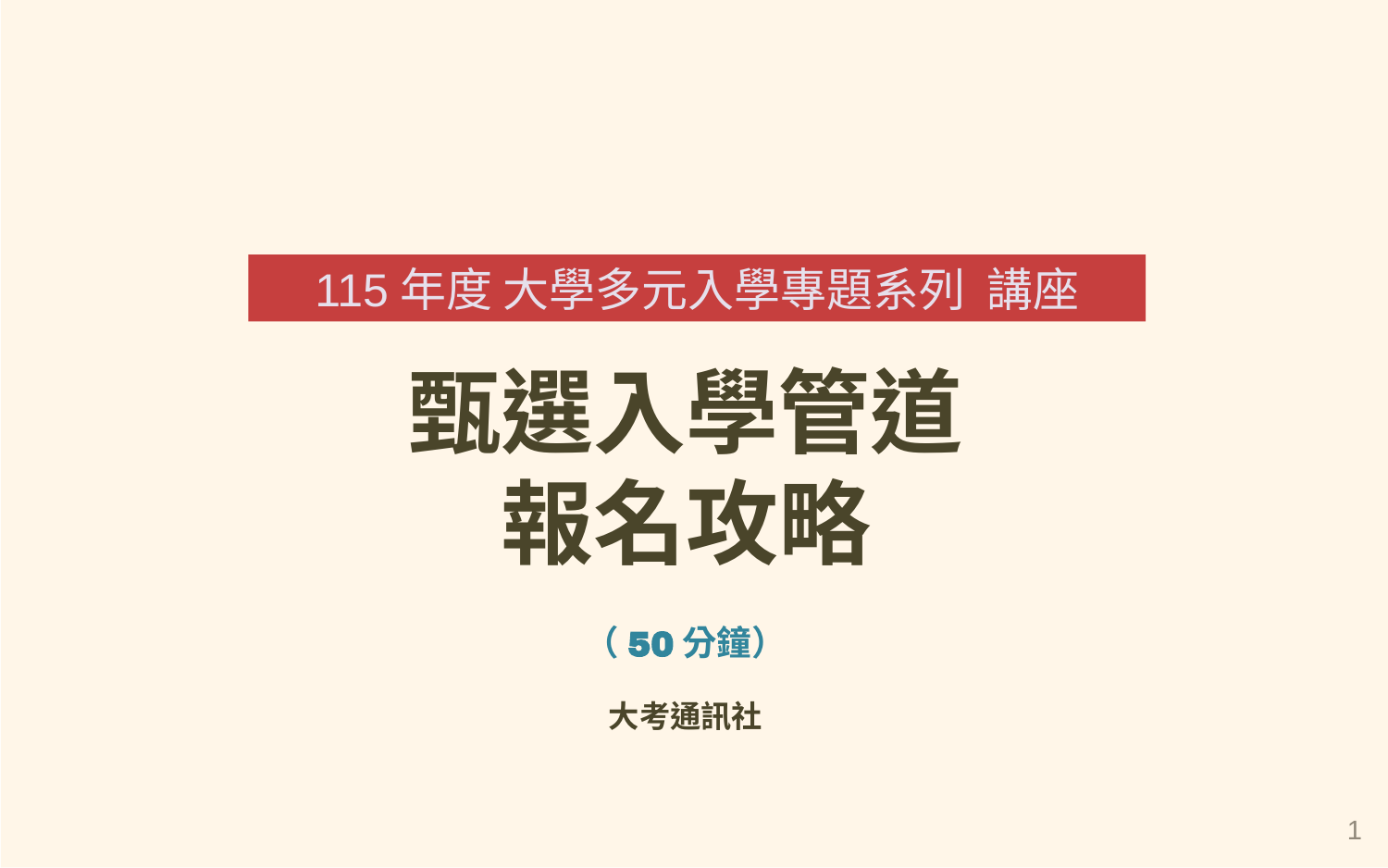

115年度 大學多元入學專題系列  講座
甄選入學管道
報名攻略
（50分鐘）
大考通訊社